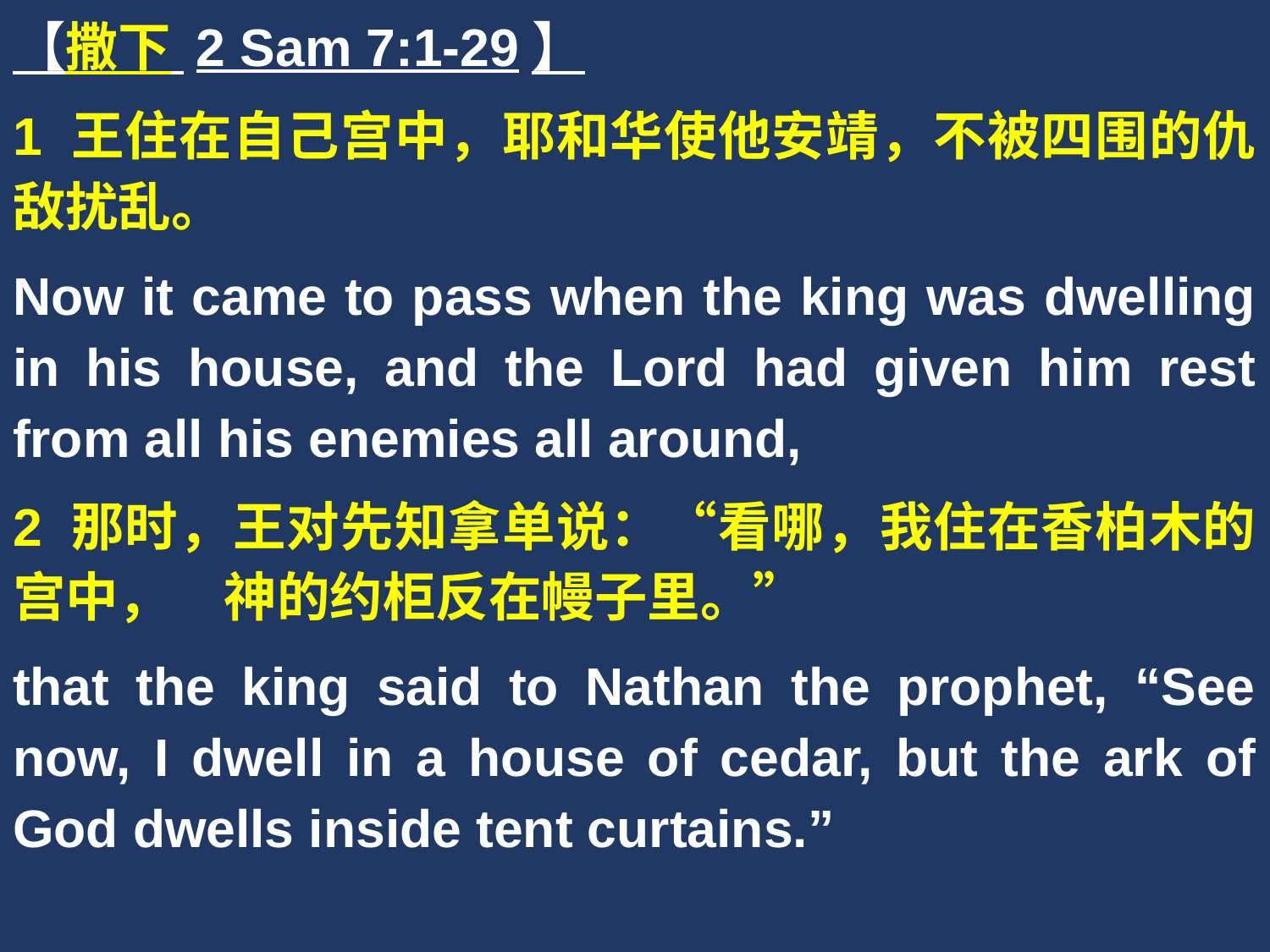

【撒下 2 Sam 7:1-29】
1 王住在自己宫中，耶和华使他安靖，不被四围的仇敌扰乱。
Now it came to pass when the king was dwelling in his house, and the Lord had given him rest from all his enemies all around,
2 那时，王对先知拿单说：“看哪，我住在香柏木的宫中，　神的约柜反在幔子里。”
that the king said to Nathan the prophet, “See now, I dwell in a house of cedar, but the ark of God dwells inside tent curtains.”